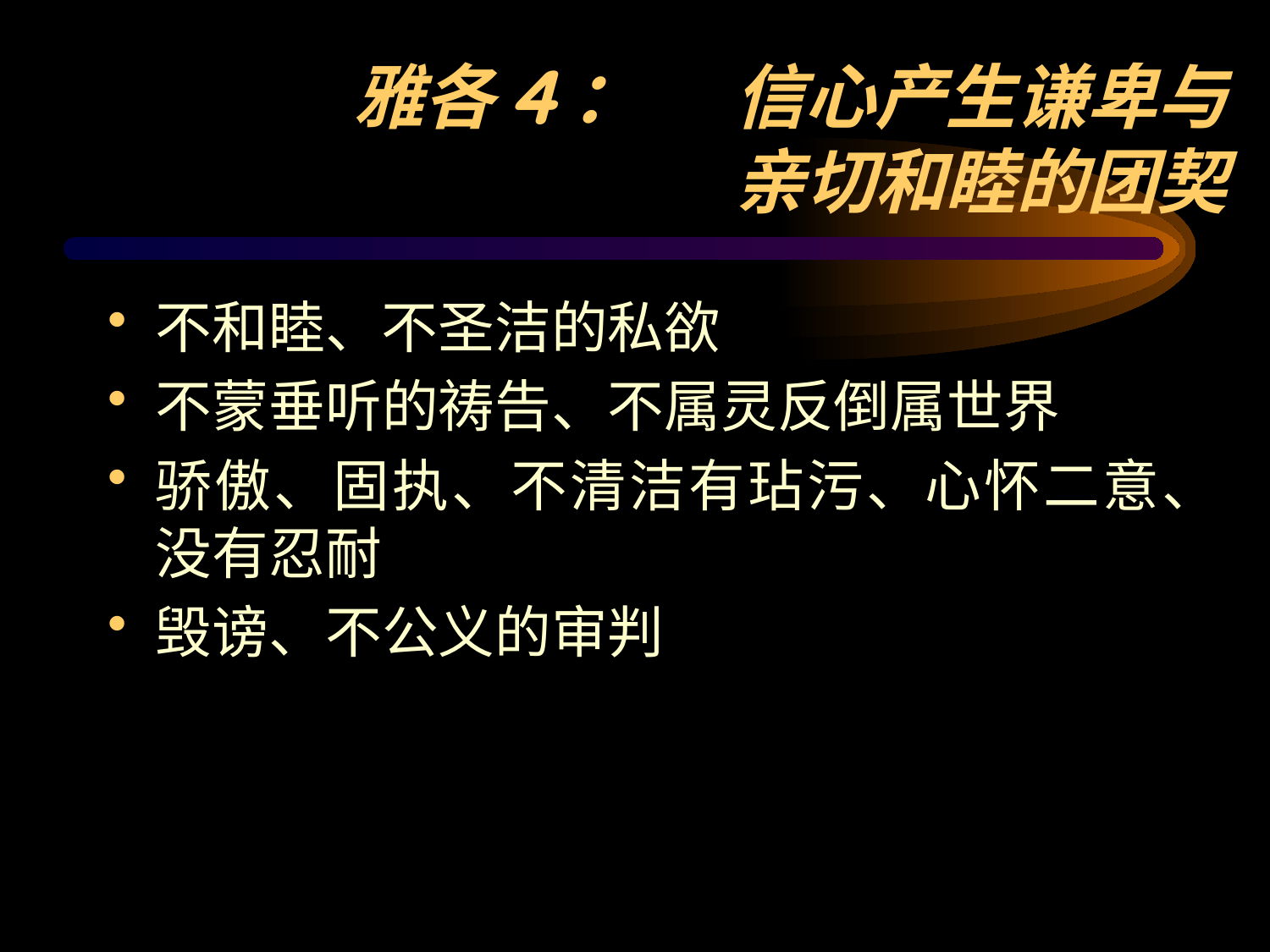

不和睦、不圣洁的私欲
不蒙垂听的祷告、不属灵反倒属世界
骄傲、固执、不清洁有玷污、心怀二意、没有忍耐
毁谤、不公义的审判

雅各4：	信心产生谦卑与
亲切和睦的团契